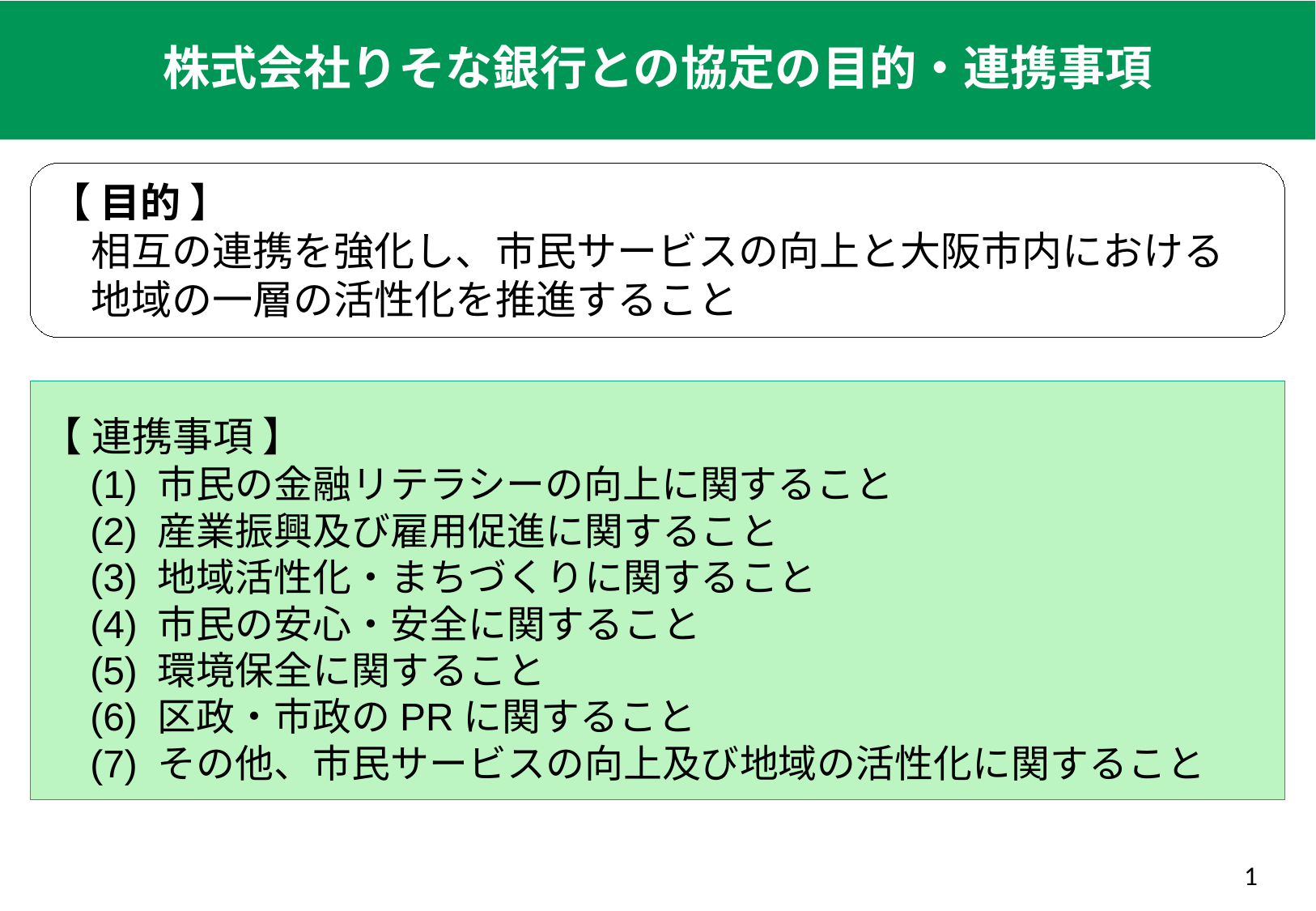

株式会社りそな銀行との協定の目的・連携事項
【 目的 】
　相互の連携を強化し、市民サービスの向上と大阪市内における
　地域の一層の活性化を推進すること
【 連携事項 】
　(1) 市民の金融リテラシーの向上に関すること
　(2) 産業振興及び雇用促進に関すること
　(3) 地域活性化・まちづくりに関すること
　(4) 市民の安心・安全に関すること
　(5) 環境保全に関すること
　(6) 区政・市政のPRに関すること
　(7) その他、市民サービスの向上及び地域の活性化に関すること

1